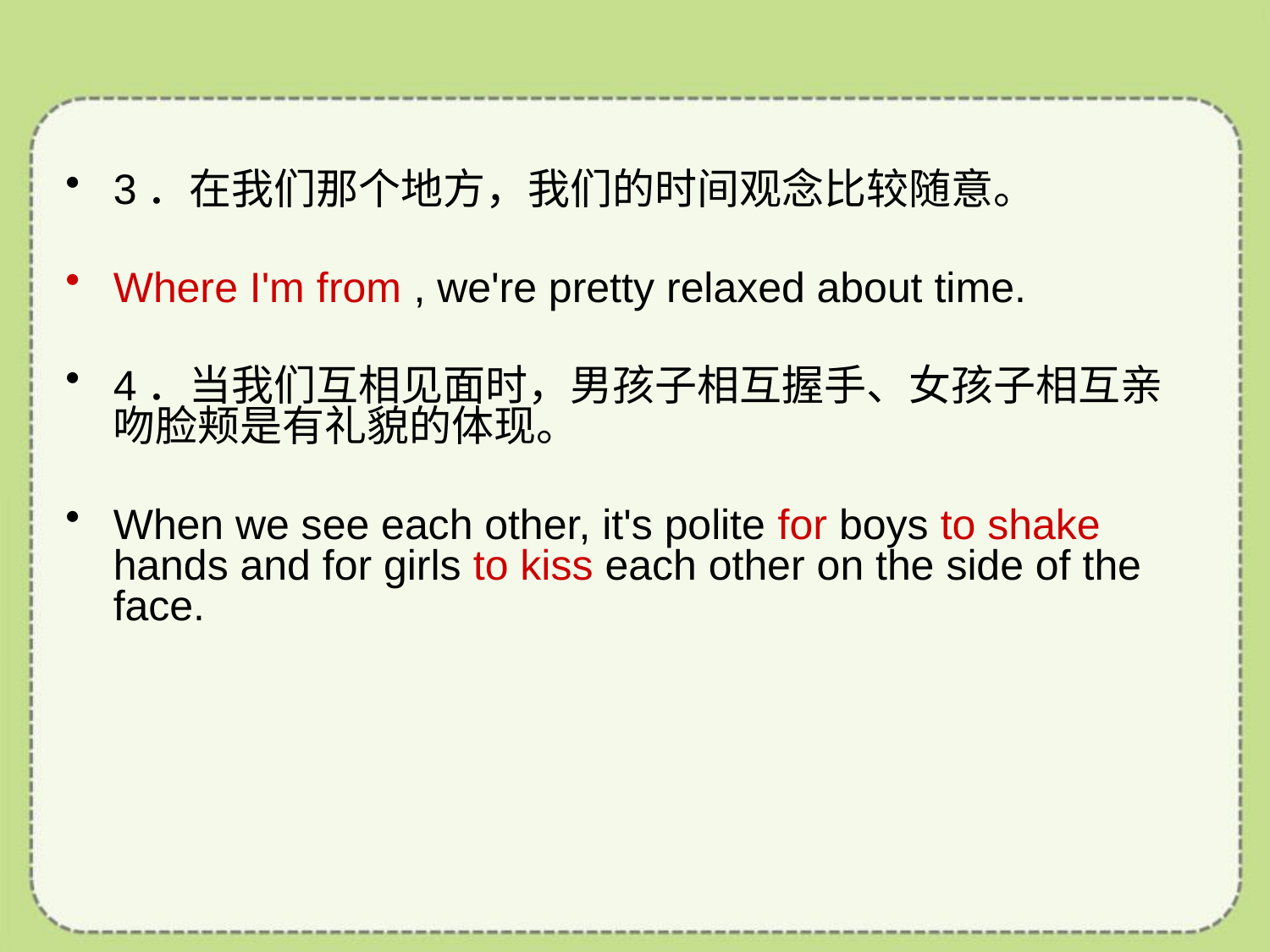

3．在我们那个地方，我们的时间观念比较随意。

Where I'm from , we're pretty relaxed about time.

4．当我们互相见面时，男孩子相互握手、女孩子相互亲吻脸颊是有礼貌的体现。

When we see each other, it's polite for boys to shake hands and for girls to kiss each other on the side of the face.